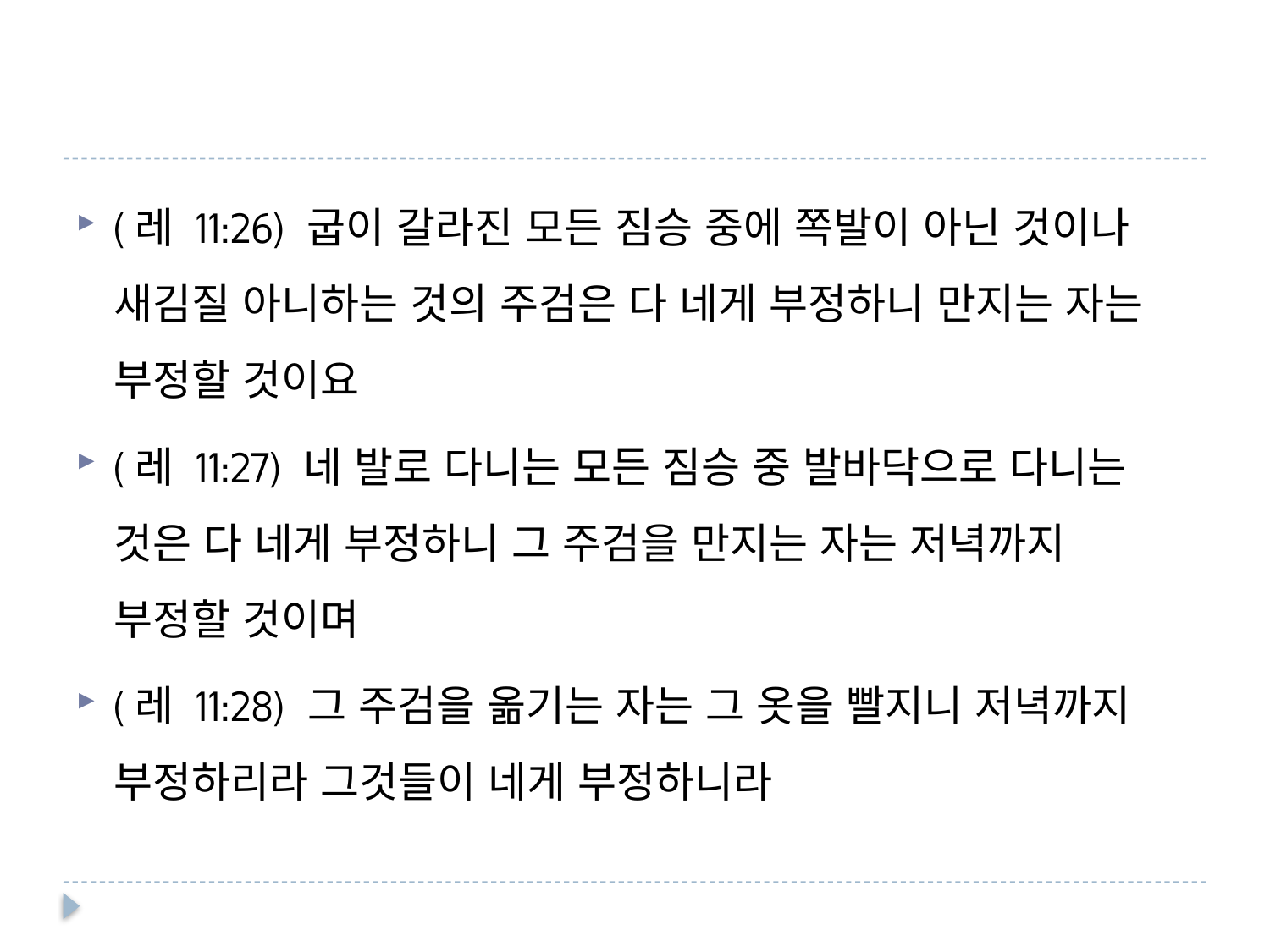

#
(레 11:26) 굽이 갈라진 모든 짐승 중에 쪽발이 아닌 것이나 새김질 아니하는 것의 주검은 다 네게 부정하니 만지는 자는 부정할 것이요
(레 11:27) 네 발로 다니는 모든 짐승 중 발바닥으로 다니는 것은 다 네게 부정하니 그 주검을 만지는 자는 저녁까지 부정할 것이며
(레 11:28) 그 주검을 옮기는 자는 그 옷을 빨지니 저녁까지 부정하리라 그것들이 네게 부정하니라